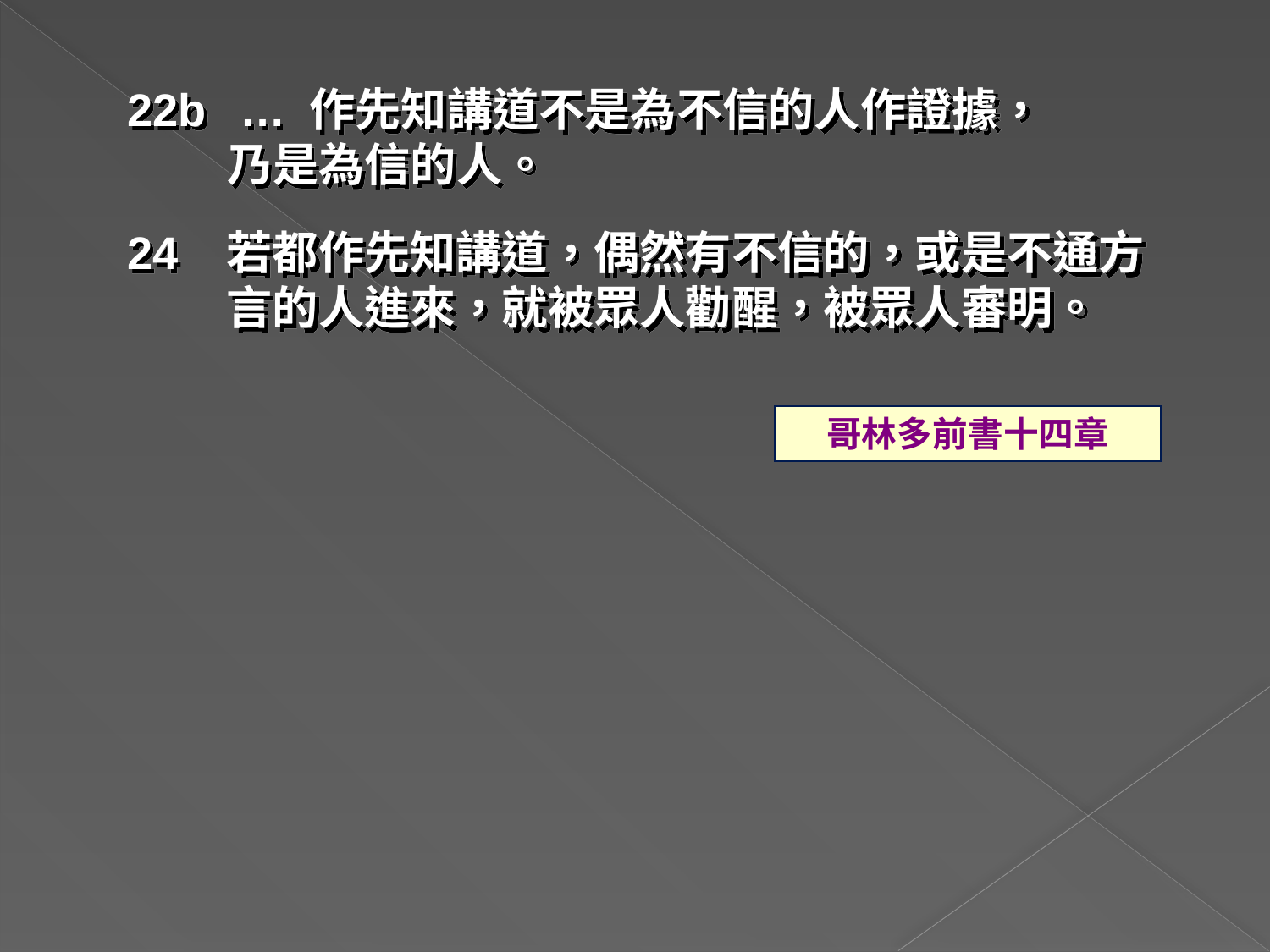

22b	 … 作先知講道不是為不信的人作證據，     乃是為信的人。
24	若都作先知講道，偶然有不信的，或是不通方言的人進來，就被眾人勸醒，被眾人審明。
哥林多前書十四章